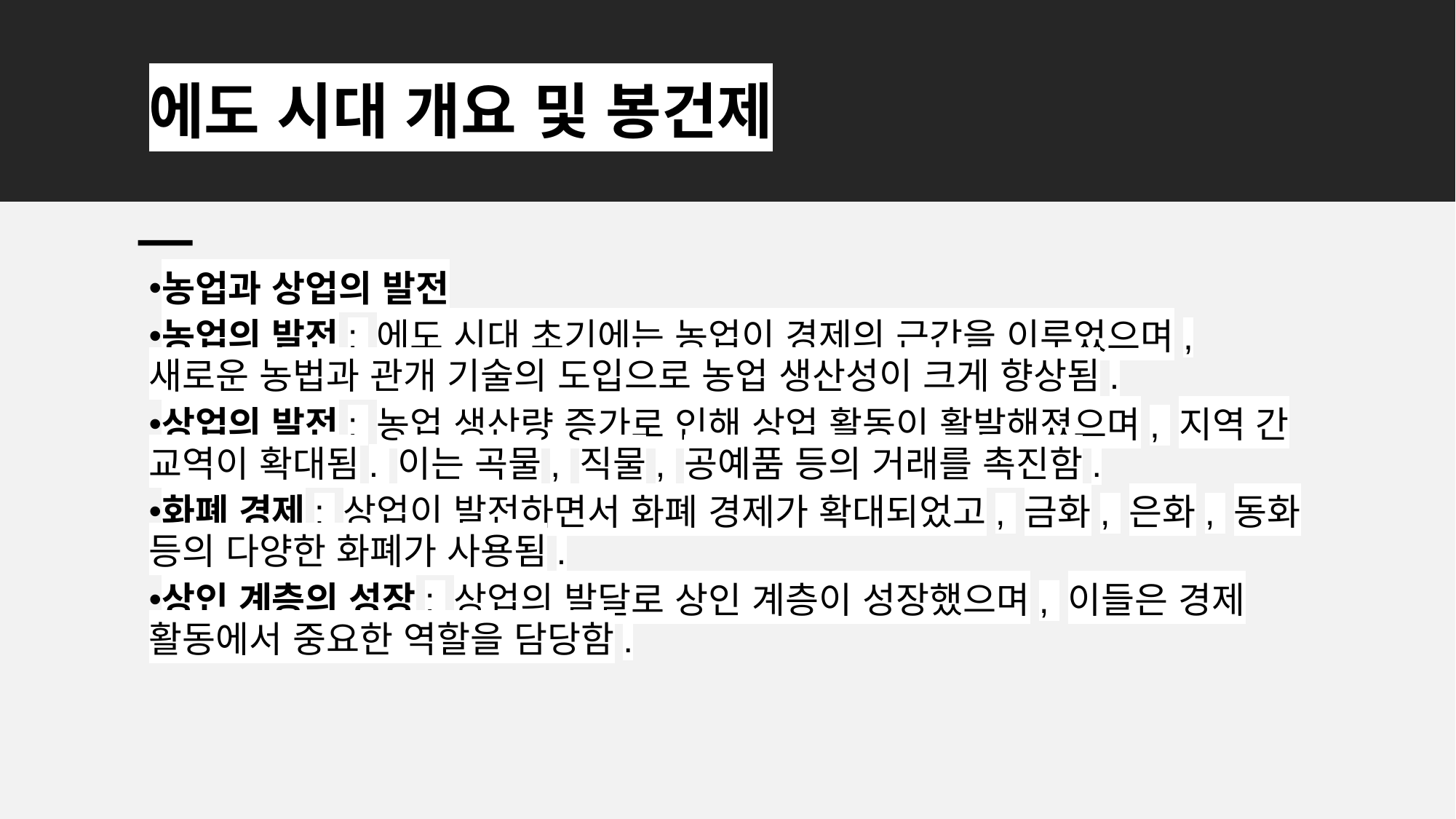

에도 시대 개요 및 봉건제

농업과 상업의 발전
농업의 발전: 에도 시대 초기에는 농업이 경제의 근간을 이루었으며, 새로운 농법과 관개 기술의 도입으로 농업 생산성이 크게 향상됨.
상업의 발전: 농업 생산량 증가로 인해 상업 활동이 활발해졌으며, 지역 간 교역이 확대됨. 이는 곡물, 직물, 공예품 등의 거래를 촉진함.
화폐 경제: 상업이 발전하면서 화폐 경제가 확대되었고, 금화, 은화, 동화 등의 다양한 화폐가 사용됨.
상인 계층의 성장: 상업의 발달로 상인 계층이 성장했으며, 이들은 경제 활동에서 중요한 역할을 담당함.